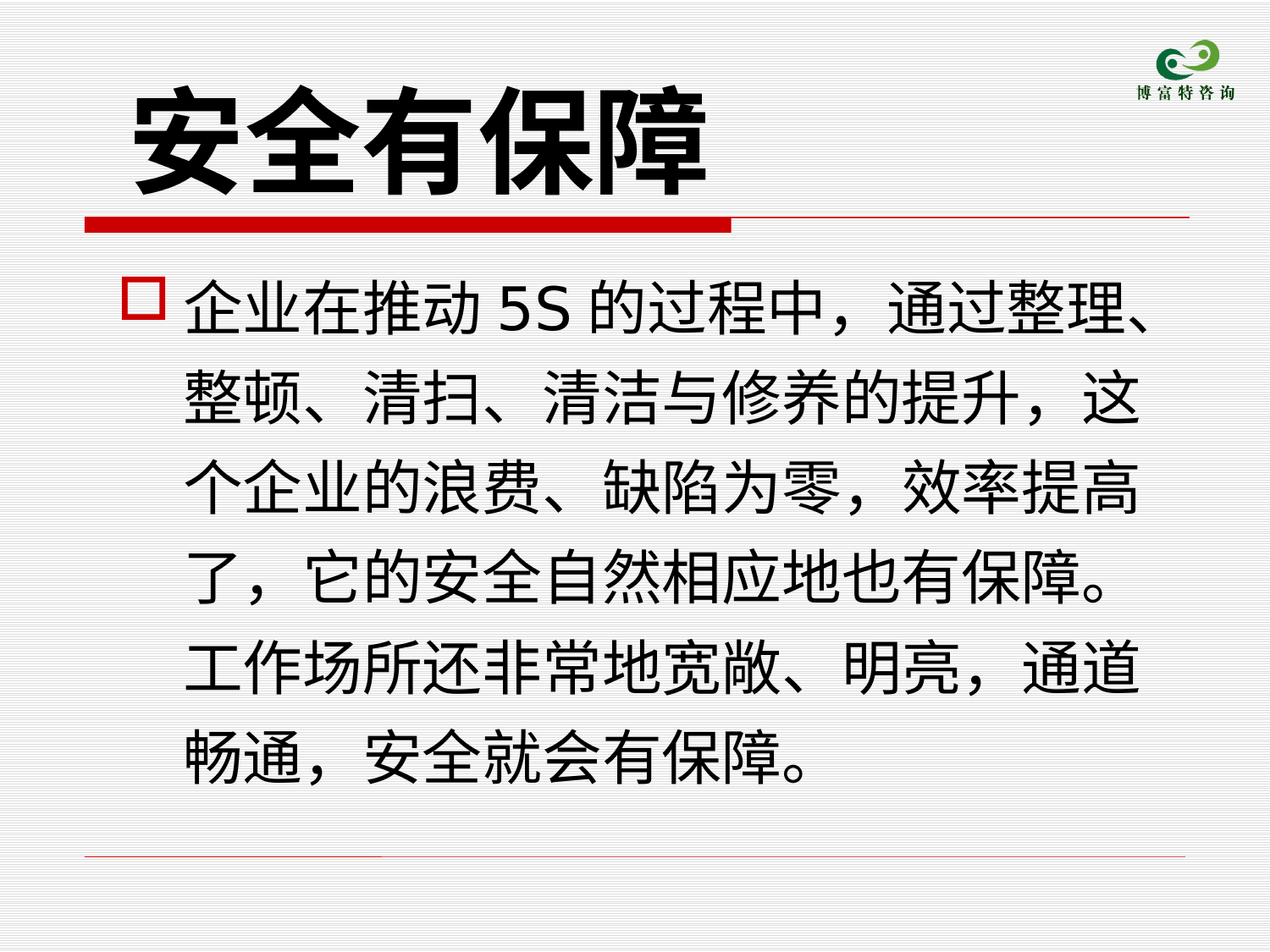

安全有保障
企业在推动5S的过程中，通过整理、整顿、清扫、清洁与修养的提升，这个企业的浪费、缺陷为零，效率提高了，它的安全自然相应地也有保障。工作场所还非常地宽敞、明亮，通道畅通，安全就会有保障。
89